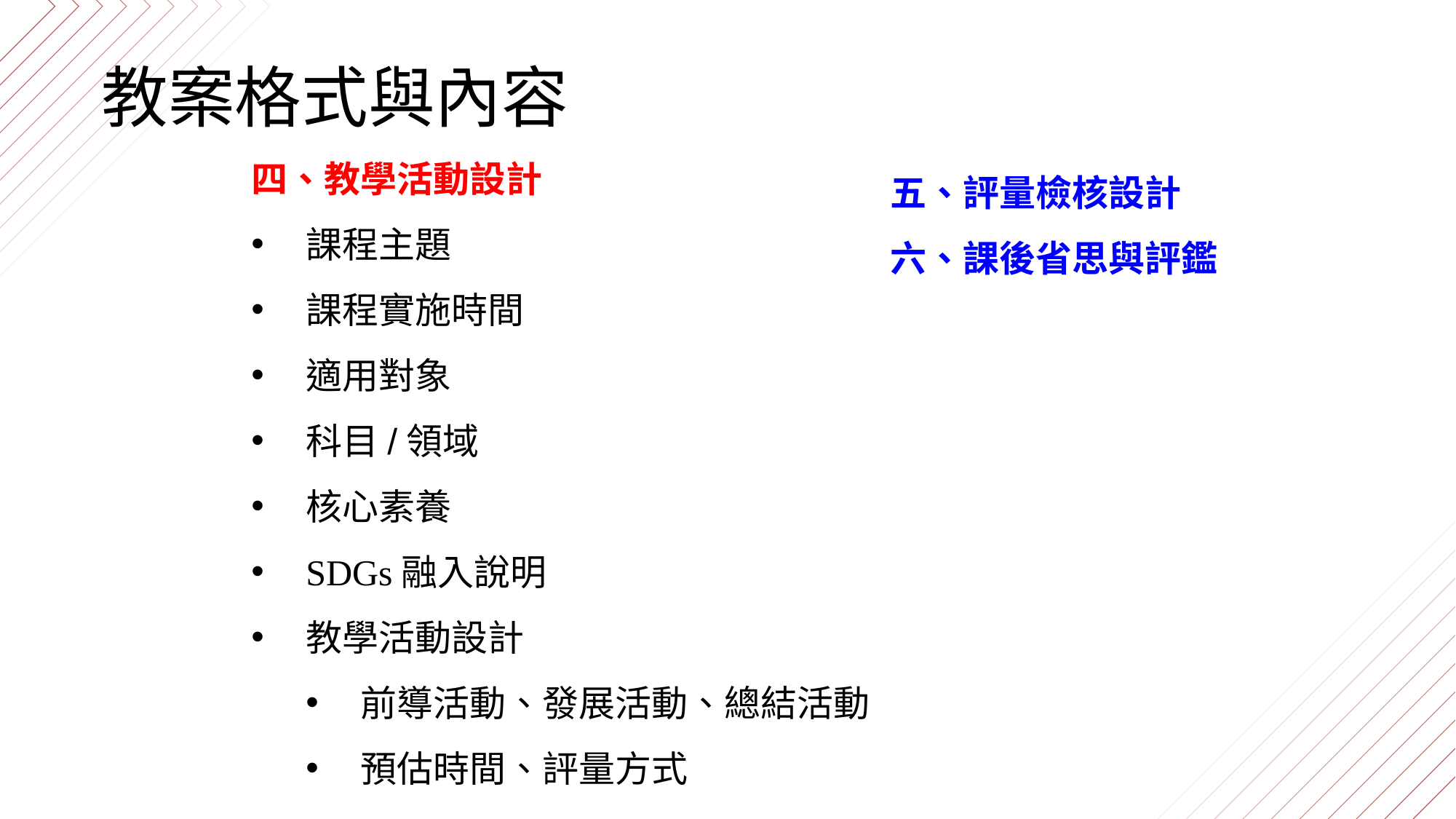

# 教案格式與內容
四、教學活動設計
課程主題
課程實施時間
適用對象
科目/領域
核心素養
SDGs融入說明
教學活動設計
前導活動、發展活動、總結活動
預估時間、評量方式

五、評量檢核設計
六、課後省思與評鑑